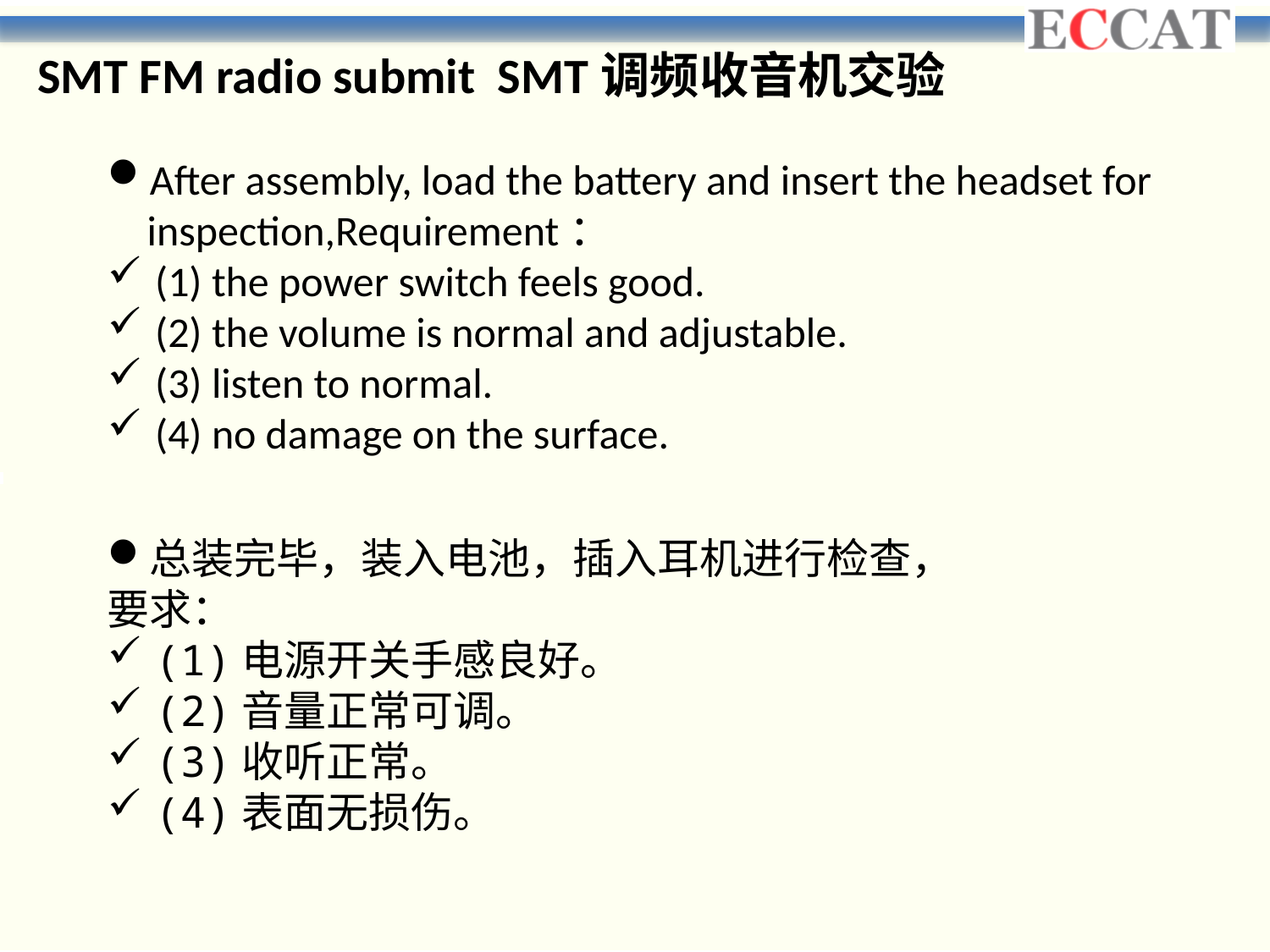

SMT FM radio submit  SMT调频收音机交验
After assembly, load the battery and insert the headset for inspection,Requirement：
(1) the power switch feels good.
(2) the volume is normal and adjustable.
(3) listen to normal.
(4) no damage on the surface.
总装完毕，装入电池，插入耳机进行检查，
要求：
(1)电源开关手感良好。
(2)音量正常可调。
(3)收听正常。
(4)表面无损伤。